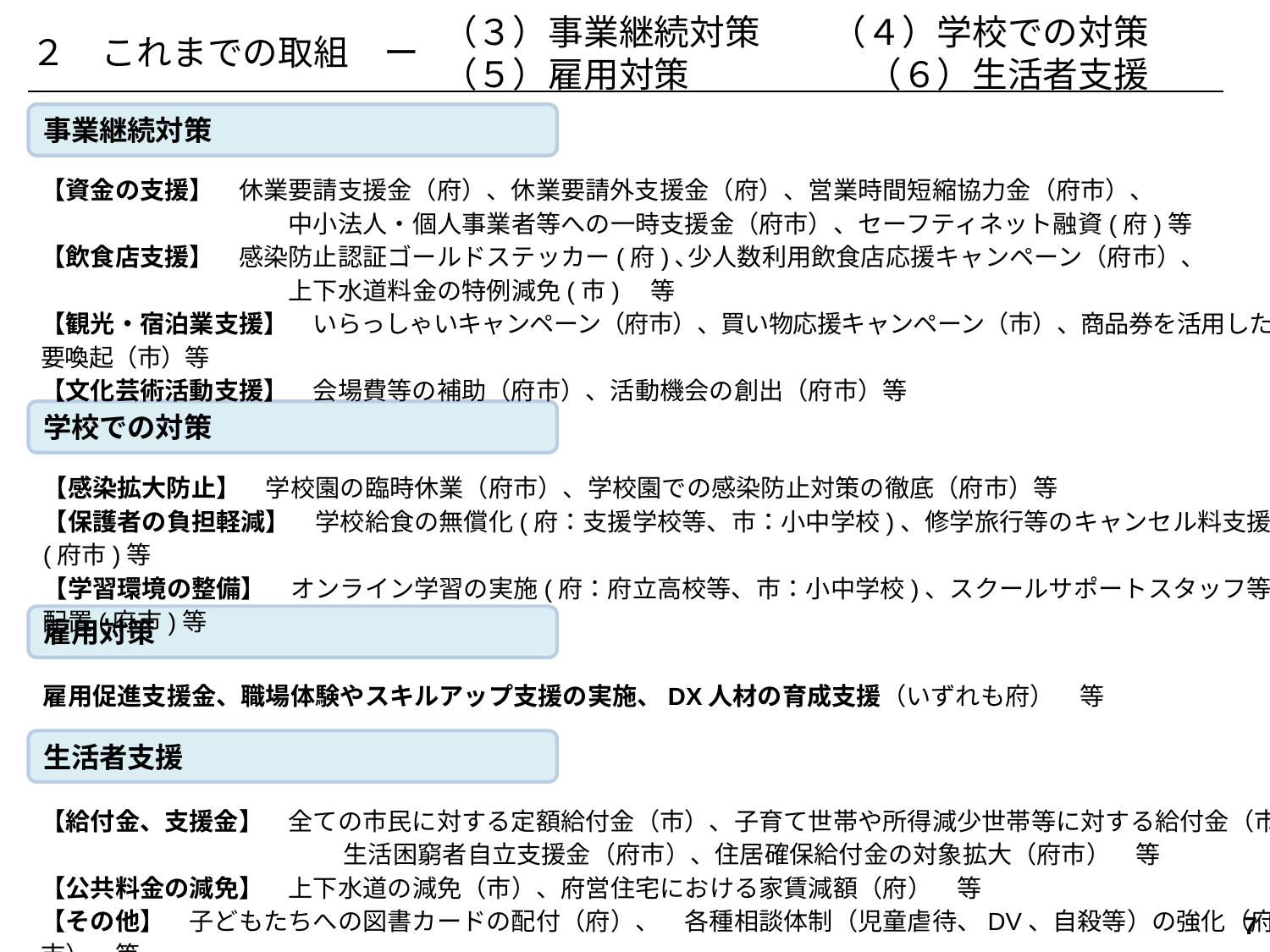

（３）事業継続対策　　（４）学校での対策
（５）雇用対策　　　　　（６）生活者支援
２　これまでの取組　ー
事業継続対策
【資金の支援】　休業要請支援金（府）、休業要請外支援金（府）、営業時間短縮協力金（府市）、
　　　　　　　　　　中小法人・個人事業者等への一時支援金（府市）、セーフティネット融資(府)等
【飲食店支援】　感染防止認証ゴールドステッカー(府)､少人数利用飲食店応援キャンペーン（府市）､
　　　　　　　　　　上下水道料金の特例減免(市)　等
【観光・宿泊業支援】　いらっしゃいキャンペーン（府市）、買い物応援キャンペーン（市）、商品券を活用した需要喚起（市）等
【文化芸術活動支援】　会場費等の補助（府市）、活動機会の創出（府市）等
学校での対策
【感染拡大防止】　学校園の臨時休業（府市）、学校園での感染防止対策の徹底（府市）等
【保護者の負担軽減】　学校給食の無償化(府：支援学校等、市：小中学校)、修学旅行等のキャンセル料支援(府市)等
【学習環境の整備】　オンライン学習の実施(府：府立高校等、市：小中学校)、スクールサポートスタッフ等の配置(府市)等
雇用対策
雇用促進支援金、職場体験やスキルアップ支援の実施、DX人材の育成支援（いずれも府）　等
生活者支援
【給付金、支援金】　全ての市民に対する定額給付金（市）、子育て世帯や所得減少世帯等に対する給付金（市）、
　　　　　　　　　　　　 生活困窮者自立支援金（府市）、住居確保給付金の対象拡大（府市）　等
【公共料金の減免】　上下水道の減免（市）、府営住宅における家賃減額（府）　等
【その他】　子どもたちへの図書カードの配付（府）、　各種相談体制（児童虐待、DV、自殺等）の強化（府市）　等
7